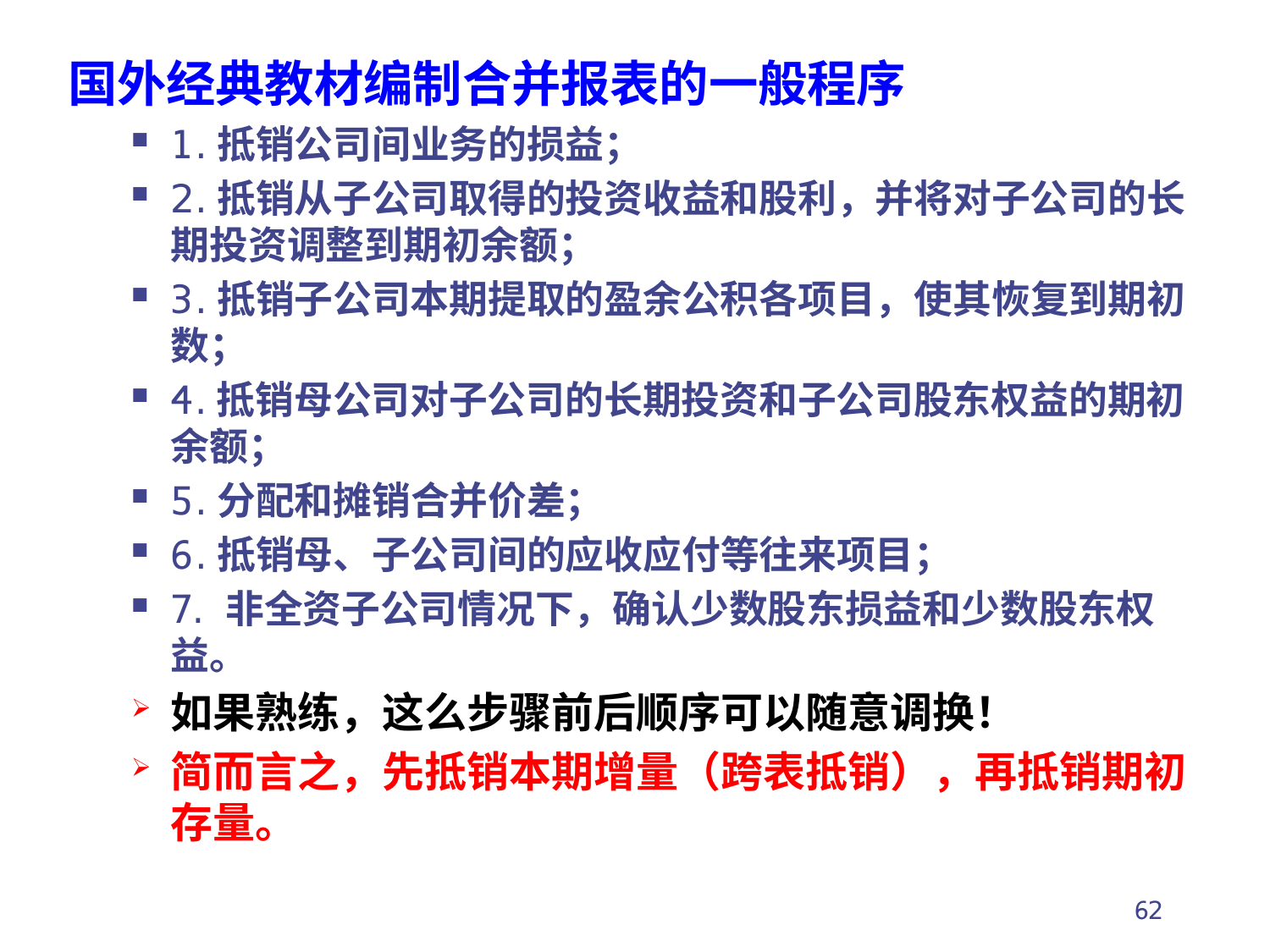

国外经典教材编制合并报表的一般程序
1.抵销公司间业务的损益；
2.抵销从子公司取得的投资收益和股利，并将对子公司的长期投资调整到期初余额；
3.抵销子公司本期提取的盈余公积各项目，使其恢复到期初数；
4.抵销母公司对子公司的长期投资和子公司股东权益的期初余额；
5.分配和摊销合并价差；
6.抵销母、子公司间的应收应付等往来项目；
7. 非全资子公司情况下，确认少数股东损益和少数股东权益。
如果熟练，这么步骤前后顺序可以随意调换！
简而言之，先抵销本期增量（跨表抵销），再抵销期初存量。
62